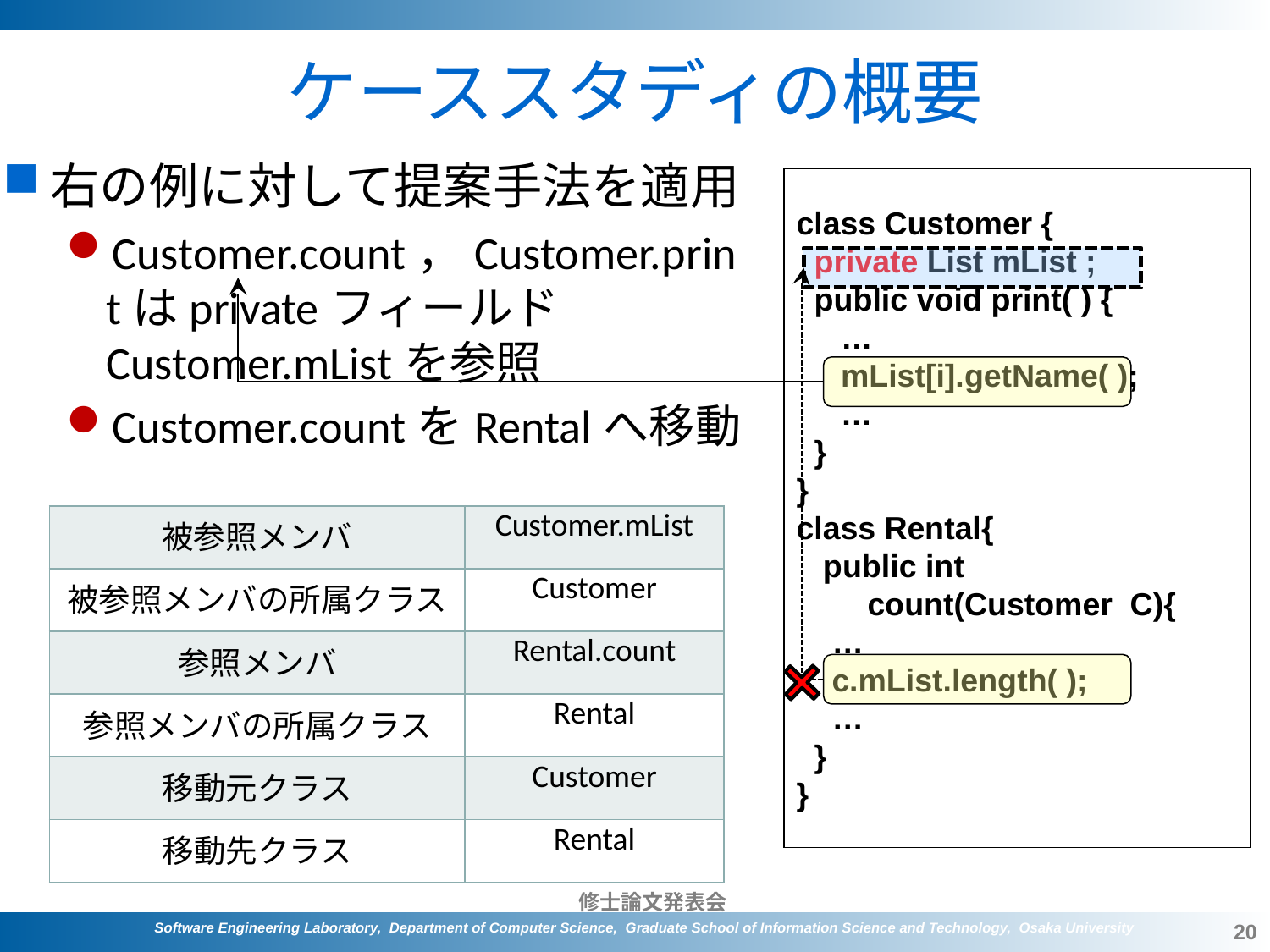

# ケーススタディの概要
右の例に対して提案手法を適用
Customer.count，Customer.printはprivateフィールドCustomer.mListを参照
Customer.countをRentalへ移動
class Customer {
  private List mList ;

  public int count( ){
    …
    mList.length( );
    …
  }
  public void print( ) {
     …
     mList[i].getName( );
     …
  }
}
class Rental{
}

class Customer {
  private List mList ;
  public void print( ) {
     …
     mList[i].getName( );
     …
  }
}
class Rental{
   public int
        count(Customer  C){
    …
    c.mList.length( );
    …
  }
}

メソッドの移動
| 被参照メンバ | Customer.mList |
| --- | --- |
| 被参照メンバの所属クラス | Customer |
| 参照メンバ | Rental.count |
| 参照メンバの所属クラス | Rental |
| 移動元クラス | Customer |
| 移動先クラス | Rental |

20
Software Engineering Laboratory,  Department of Computer Science,  Graduate School of Information Science and Technology,  Osaka University